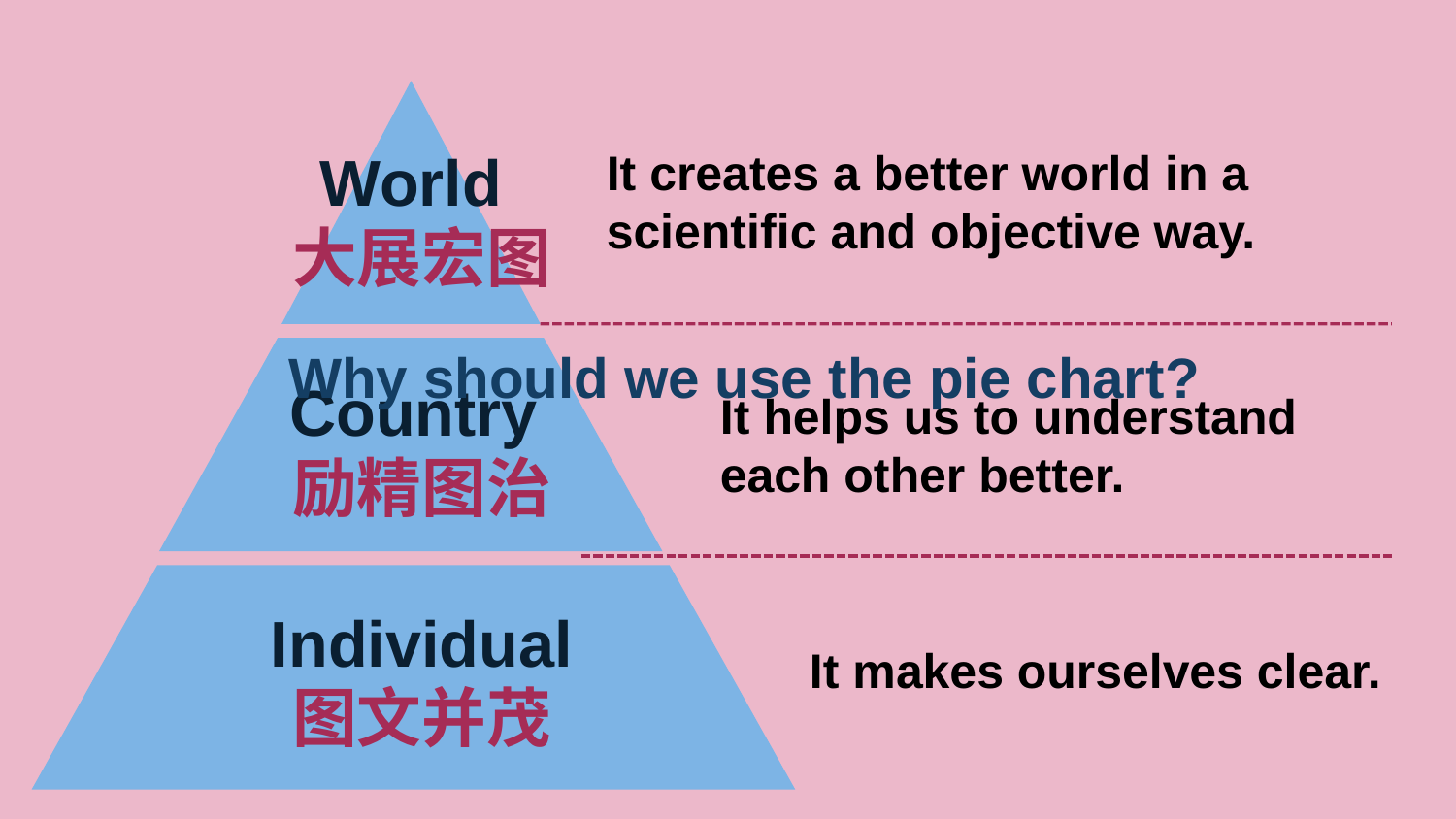

World
It creates a better world in a scientific and objective way.
大展宏图
Why should we use the pie chart?

Country
It helps us to understand each other better.
励精图治

Individual
It makes ourselves clear.
图文并茂